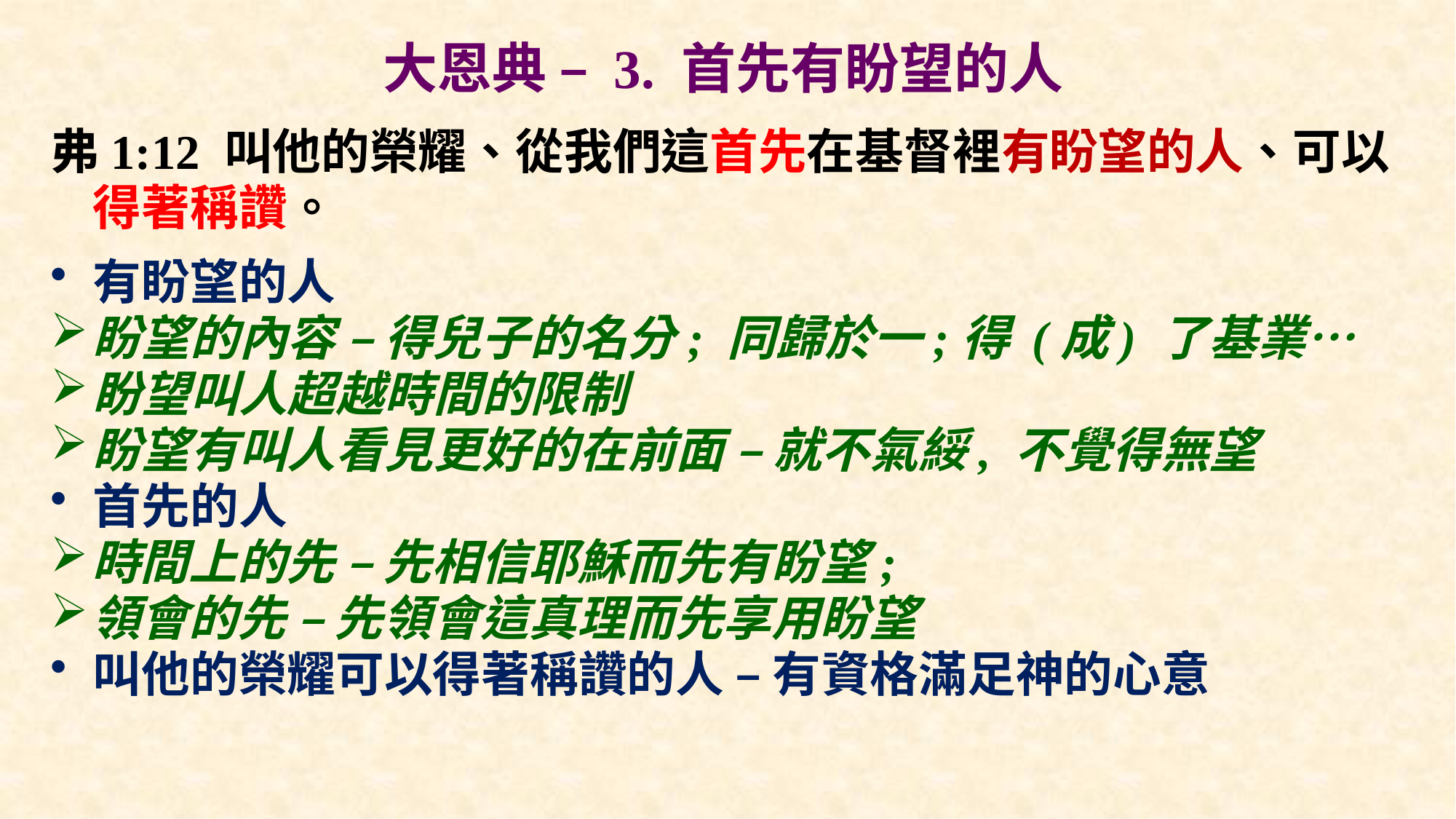

# 大恩典 – 3. 首先有盼望的人
弗1:12 叫他的榮耀、從我們這首先在基督裡有盼望的人、可以得著稱讚。
有盼望的人
盼望的內容 – 得兒子的名分; 同歸於一;得 (成) 了基業…
盼望叫人超越時間的限制
盼望有叫人看見更好的在前面 – 就不氣綏, 不覺得無望
首先的人
時間上的先 – 先相信耶穌而先有盼望;
領會的先 – 先領會這真理而先享用盼望
叫他的榮耀可以得著稱讚的人 – 有資格滿足神的心意